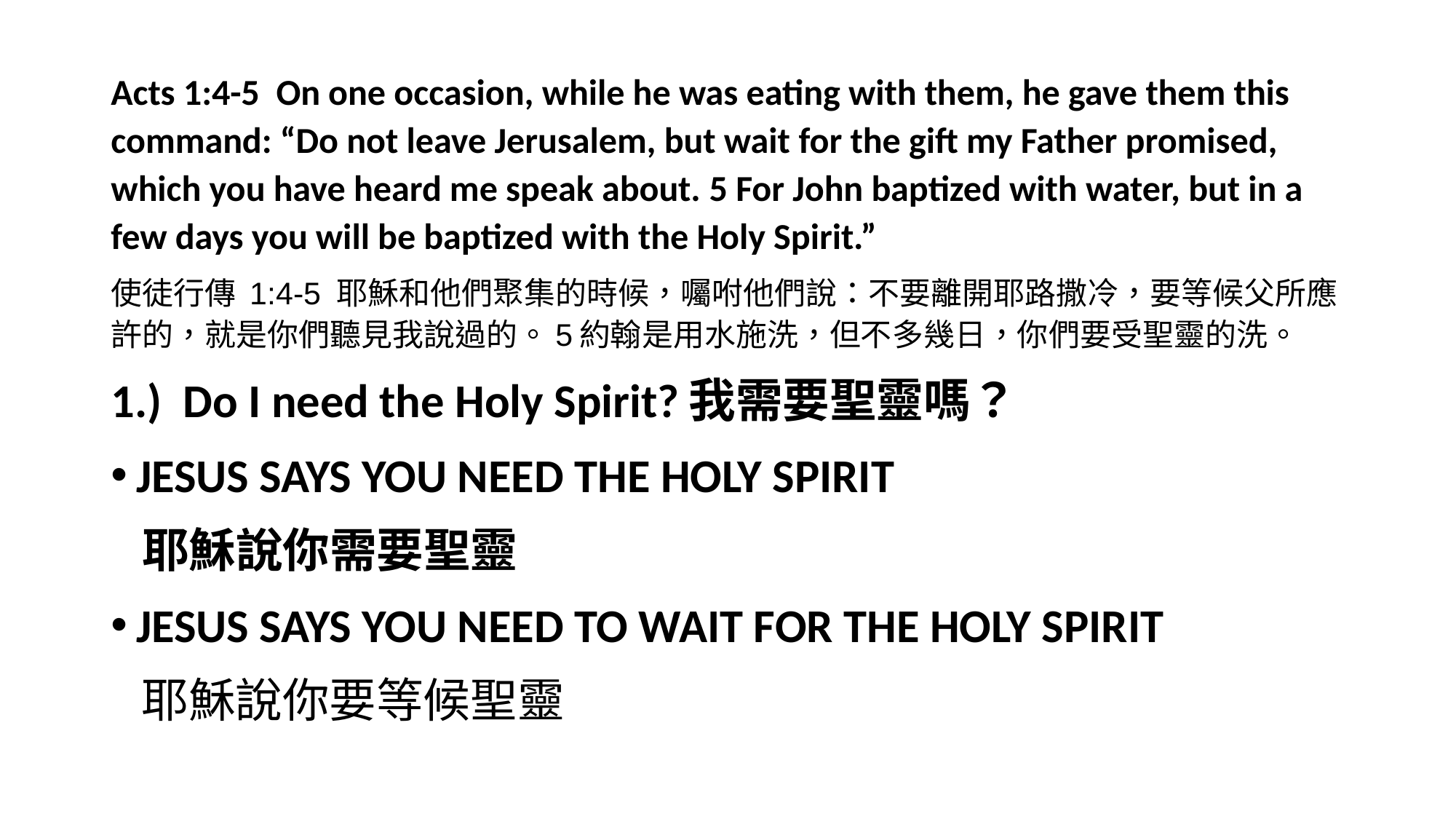

Acts 1:4-5  On one occasion, while he was eating with them, he gave them this command: “Do not leave Jerusalem, but wait for the gift my Father promised, which you have heard me speak about. 5 For John baptized with water, but in a few days you will be baptized with the Holy Spirit.”
使徒行傳 1:4-5 耶穌和他們聚集的時候，囑咐他們說：不要離開耶路撒冷，要等候父所應許的，就是你們聽見我說過的。5約翰是用水施洗，但不多幾日，你們要受聖靈的洗。
1.)  Do I need the Holy Spirit?我需要聖靈嗎？
JESUS SAYS YOU NEED THE HOLY SPIRIT
  耶穌說你需要聖靈
JESUS SAYS YOU NEED TO WAIT FOR THE HOLY SPIRIT
  耶穌說你要等候聖靈